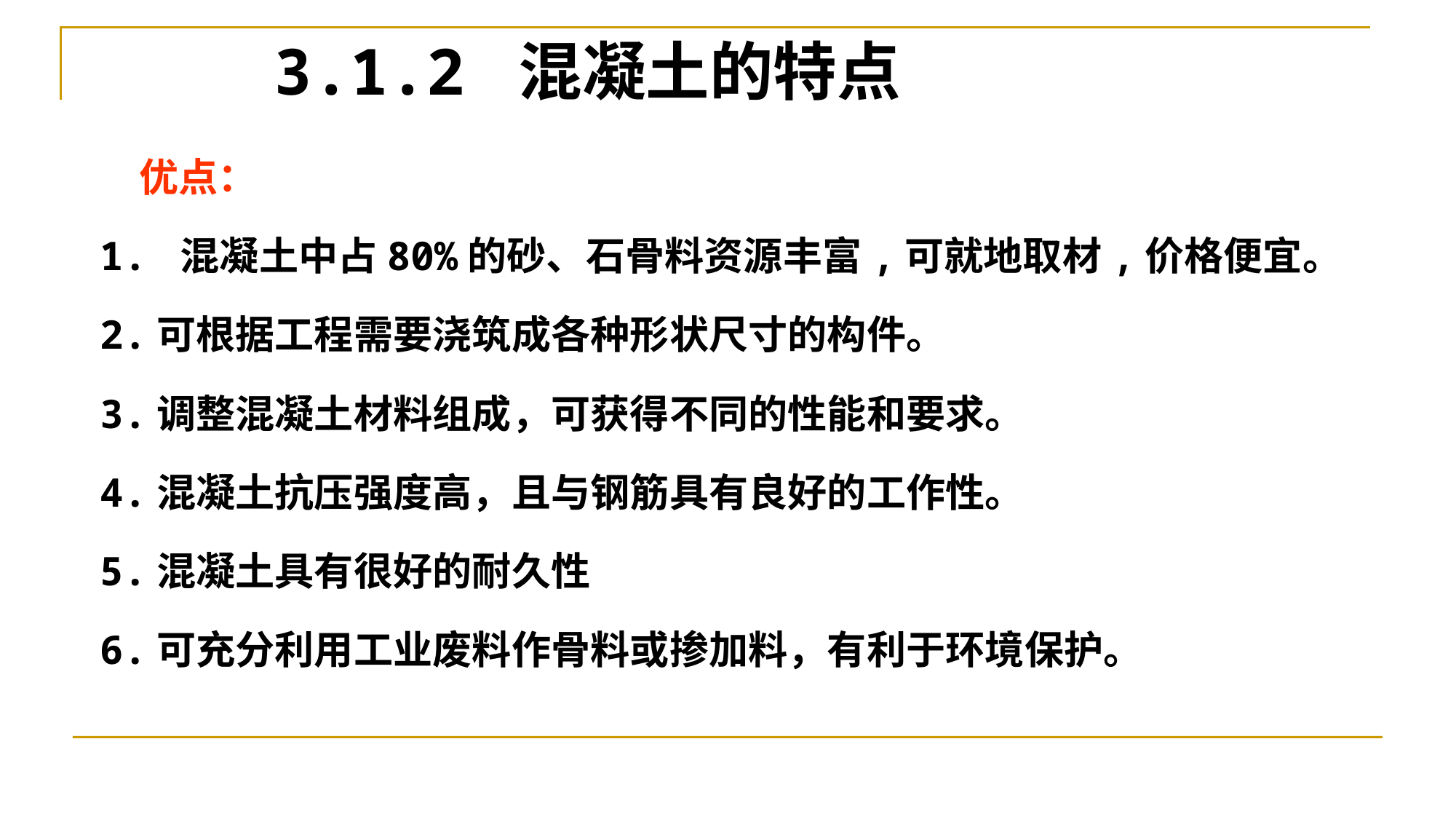

3.1.2 混凝土的特点
　优点：
1. 混凝土中占80%的砂、石骨料资源丰富,可就地取材,价格便宜。
2.可根据工程需要浇筑成各种形状尺寸的构件。
3.调整混凝土材料组成，可获得不同的性能和要求。
4.混凝土抗压强度高，且与钢筋具有良好的工作性。
5.混凝土具有很好的耐久性
6.可充分利用工业废料作骨料或掺加料，有利于环境保护。